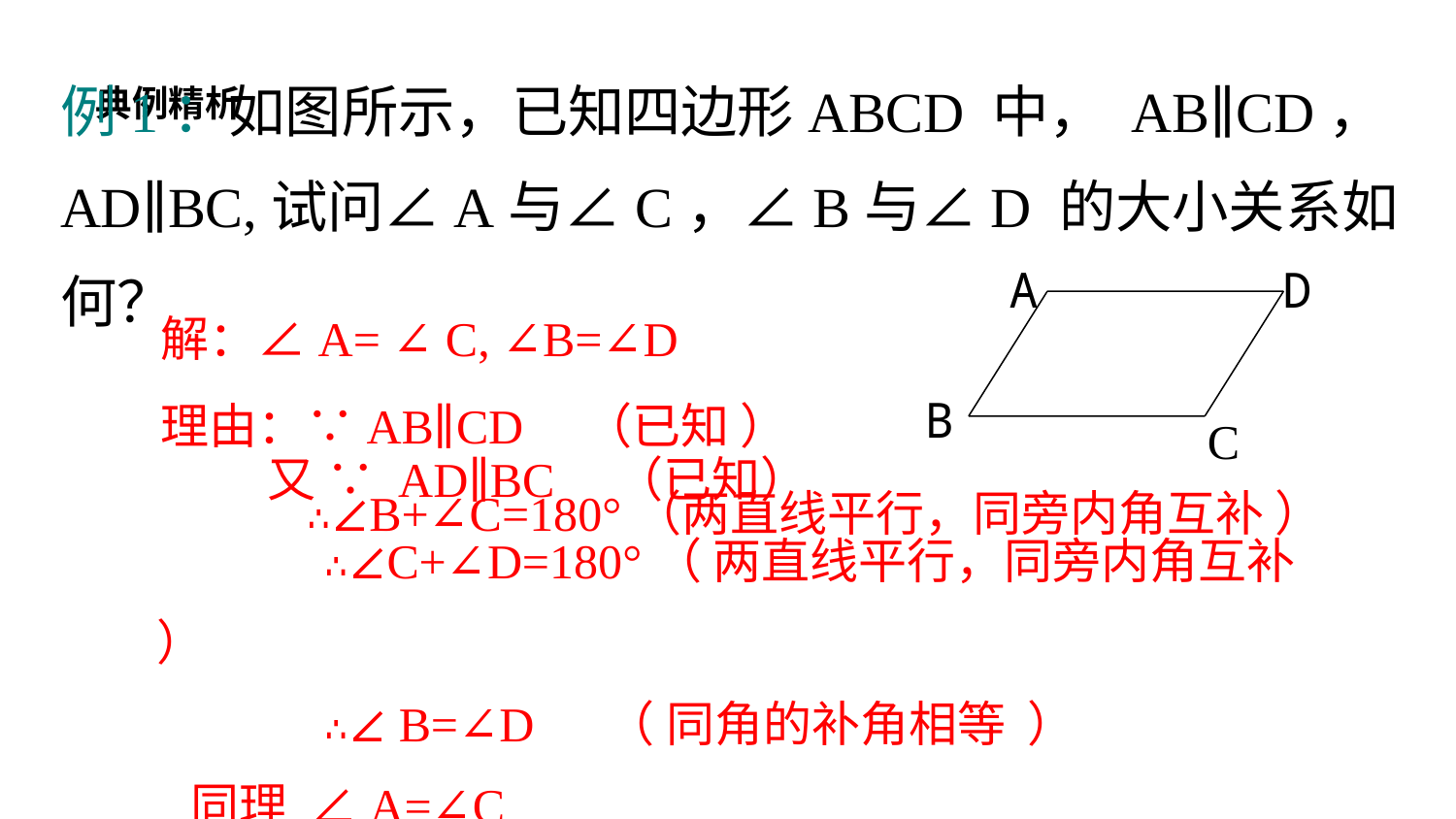

典例精析
例1：如图所示，已知四边形ABCD 中， AB∥CD， AD∥BC,试问∠A与∠C，∠B与∠D 的大小关系如何？
A
D

C
解：∠A= ∠ C, ∠B=∠D
理由：∵AB∥CD    （已知 ）
            ∴∠B+∠C=180°（两直线平行，同旁内角互补 ）
B
      又 ∵ AD∥BC    （已知）
           ∴∠C+∠D=180°（ 两直线平行，同旁内角互补 ）
           ∴∠ B=∠D     （ 同角的补角相等  ）
同理  ∠A=∠C